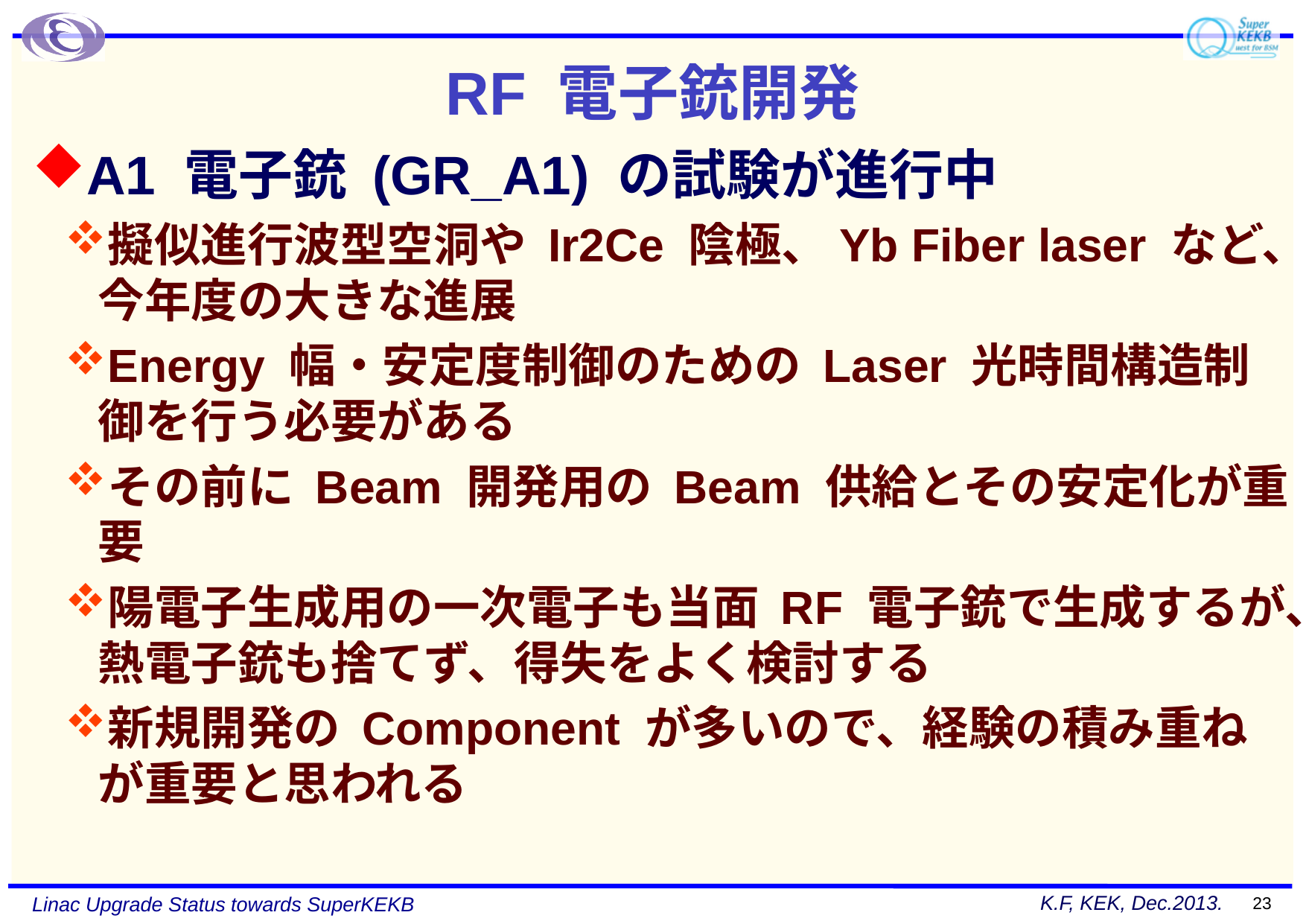

# RF 電子銃開発
A1 電子銃 (GR_A1) の試験が進行中
擬似進行波型空洞や Ir2Ce 陰極、Yb Fiber laser など、今年度の大きな進展
Energy 幅・安定度制御のための Laser 光時間構造制御を行う必要がある
その前に Beam 開発用の Beam 供給とその安定化が重要
陽電子生成用の一次電子も当面 RF 電子銃で生成するが、熱電子銃も捨てず、得失をよく検討する
新規開発の Component が多いので、経験の積み重ねが重要と思われる
23